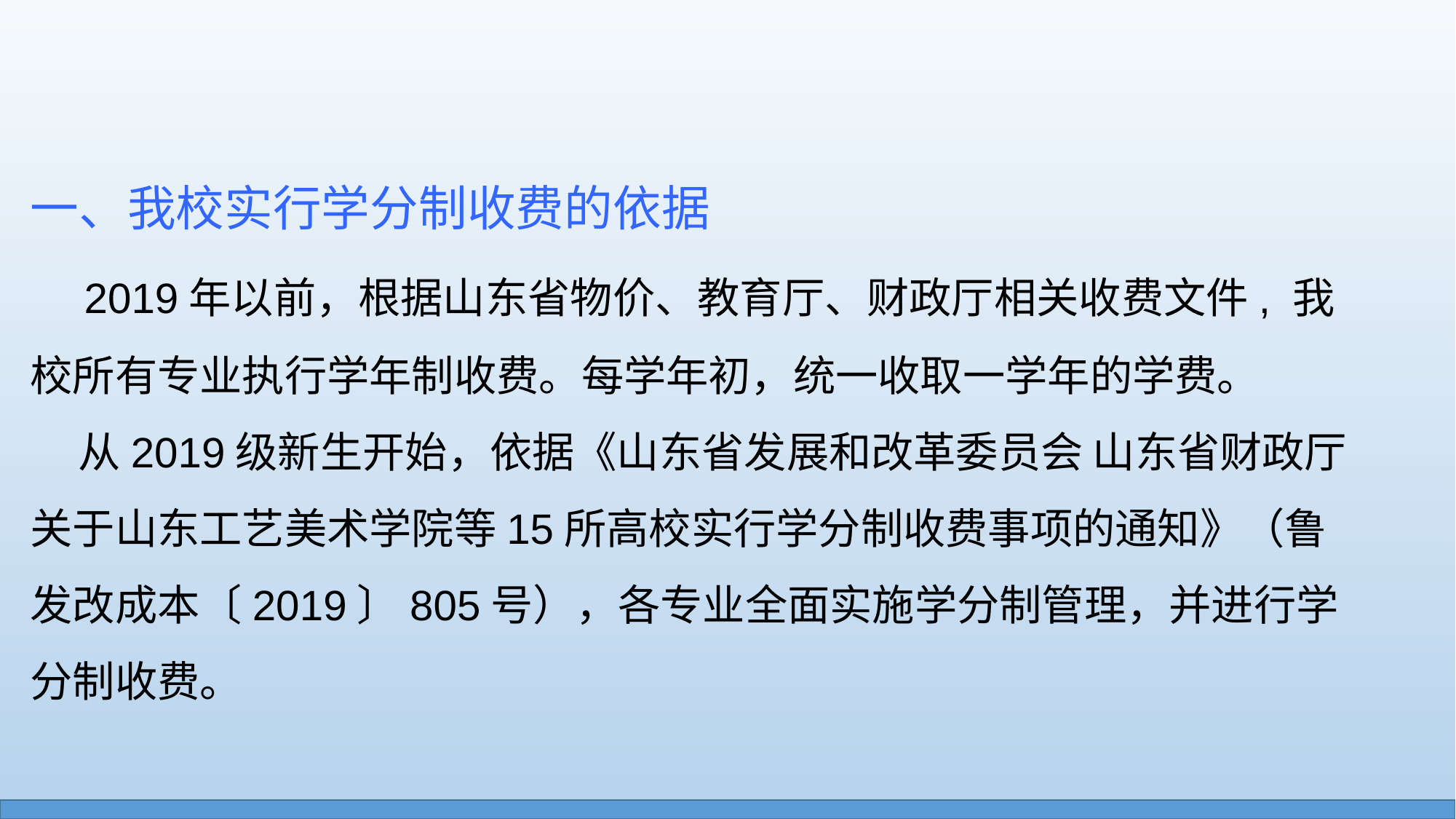

一、我校实行学分制收费的依据
    2019年以前，根据山东省物价、教育厅、财政厅相关收费文件, 我校所有专业执行学年制收费。每学年初，统一收取一学年的学费。
    从2019级新生开始，依据《山东省发展和改革委员会 山东省财政厅关于山东工艺美术学院等15所高校实行学分制收费事项的通知》（鲁发改成本〔2019〕805号），各专业全面实施学分制管理，并进行学分制收费。